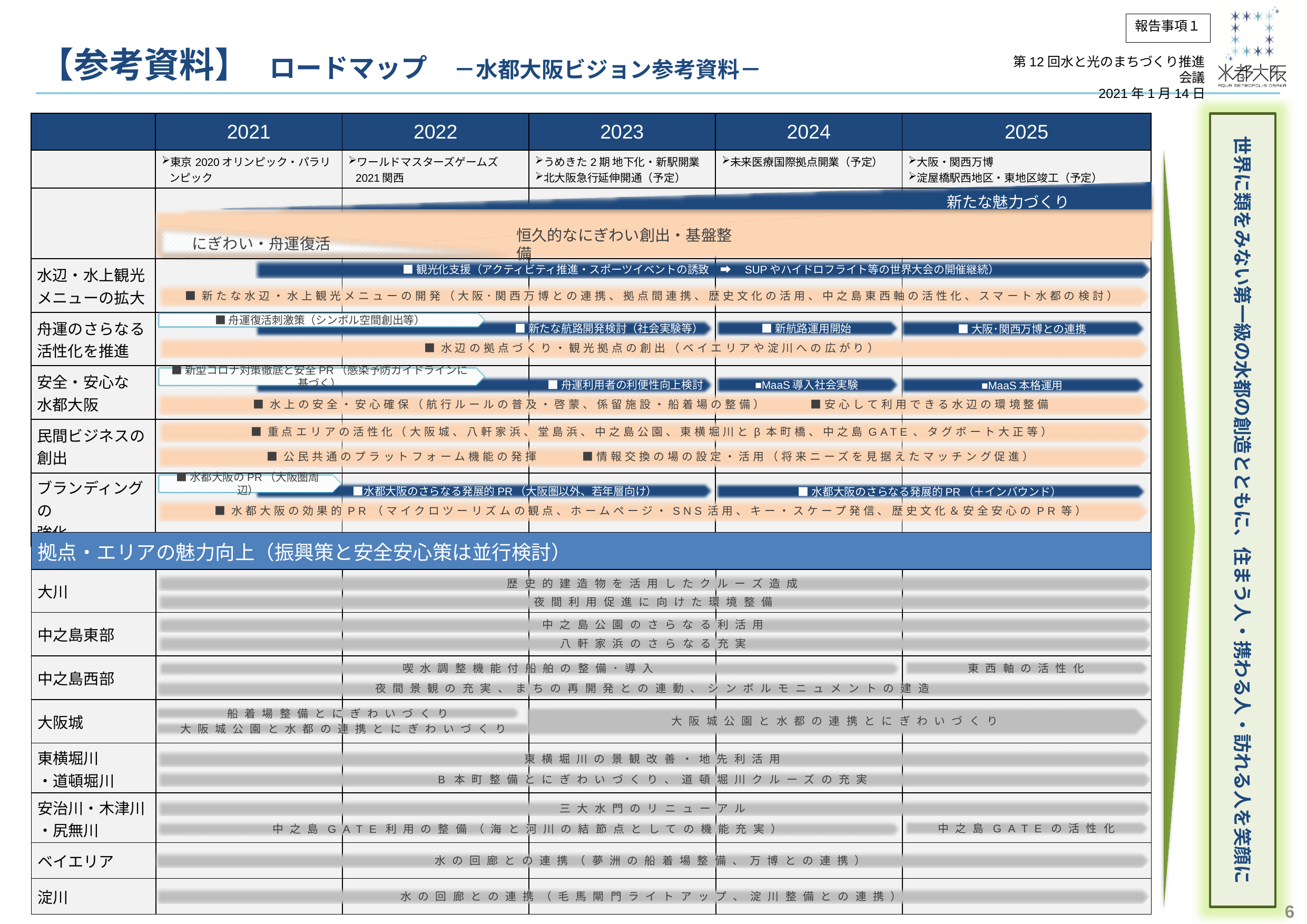

報告事項１
【参考資料】　ロードマップ　－水都大阪ビジョン参考資料－
第12回水と光のまちづくり推進会議
2021年1月14日
|  | 2021 |  |  |  | 2022 |  |  |  | 2023 |  |  |  | 2024 |  |  |  | 2025 |  |  |  |
| --- | --- | --- | --- | --- | --- | --- | --- | --- | --- | --- | --- | --- | --- | --- | --- | --- | --- | --- | --- | --- |
|  | 東京2020オリンピック・パラリンピック |  |  |  | ワールドマスターズゲームズ2021関西 |  |  |  | うめきた2期 地下化・新駅開業 北大阪急行延伸開通（予定） |  |  |  | 未来医療国際拠点開業（予定） |  |  |  | 大阪・関西万博 淀屋橋駅西地区・東地区竣工（予定） |  |  |  |
|  |  |  |  |  |  |  |  |  |  |  |  |  |  |  |  |  |  |  |  |  |
|  |  |  |  |  |  |  |  |  |  |  |  |  |  |  |  |  |  |  |  |  |
|  |  |  |  |  |  |  |  |  |  |  |  |  |  |  |  |  |  |  |  |  |
| 水辺・水上観光 メニューの拡大 |  |  |  |  |  |  |  |  |  |  |  |  |  |  |  |  |  |  |  |  |
| 舟運のさらなる 活性化を推進 |  |  |  |  |  |  |  |  |  |  |  |  |  |  |  |  |  |  |  |  |
| 安全・安心な 水都大阪 |  |  |  |  |  |  |  |  |  |  |  |  |  |  |  |  |  |  |  |  |
| 民間ビジネスの 創出 |  |  |  |  |  |  |  |  |  |  |  |  |  |  |  |  |  |  |  |  |
| ブランディングの 強化 |  |  |  |  |  |  |  |  |  |  |  |  |  |  |  |  |  |  |  |  |
世界に類をみない第一級の水都の創造とともに、住まう人・携わる人・訪れる人を笑顔に

新たな魅力づくり
恒久的なにぎわい創出・基盤整備

にぎわい・舟運復活
■観光化支援（アクティビティ推進・スポーツイベントの誘致　➡　SUPやハイドロフライト等の世界大会の開催継続）
■新たな水辺・水上観光メニューの開発（大阪･関西万博との連携、拠点間連携、歴史文化の活用、中之島東西軸の活性化、スマート水都の検討）
■舟運復活刺激策（シンボル空間創出等）
■新たな航路開発検討（社会実験等）
■新航路運用開始
■大阪･関西万博との連携
■水辺の拠点づくり・観光拠点の創出（ベイエリアや淀川への広がり）
■新型コロナ対策徹底と安全PR（感染予防ガイドラインに基づく）
■舟運利用者の利便性向上検討
■MaaS導入社会実験
■MaaS本格運用
■水上の安全・安心確保（航行ルールの普及・啓蒙、係留施設・船着場の整備）　　　■安心して利用できる水辺の環境整備
■重点エリアの活性化（大阪城、八軒家浜、堂島浜、中之島公園、東横堀川とβ本町橋、中之島GATE、タグボート大正等）
■公民共通のプラットフォーム機能の発揮　　　■情報交換の場の設定・活用（将来ニーズを見据えたマッチング促進）
■水都大阪のPR（大阪圏周辺）
　　　　■水都大阪のさらなる発展的PR（大阪圏以外、若年層向け）
■水都大阪のさらなる発展的PR（＋インバウンド）
■水都大阪の効果的PR（マイクロツーリズムの観点、ホームページ・SNS活用、キー・スケープ発信、歴史文化＆安全安心のPR等）

| 拠点・エリアの魅力向上（振興策と安全安心策は並行検討） |  |  |  |  |  |
| --- | --- | --- | --- | --- | --- |
| 大川 |  |  |  |  |  |
| 中之島東部 |  |  |  |  |  |
| 中之島西部 |  |  |  |  |  |
| 大阪城 |  |  |  |  |  |
| 東横堀川 ・道頓堀川 |  |  |  |  |  |
| 安治川・木津川 ・尻無川 |  |  |  |  |  |
| ベイエリア |  |  |  |  |  |
| 淀川 |  |  |  |  |  |
歴史的建造物を活用したクルーズ造成
夜間利用促進に向けた環境整備
中之島公園のさらなる利活用
八軒家浜のさらなる充実
喫水調整機能付船舶の整備･導入
東西軸の活性化
夜間景観の充実、まちの再開発との連動、シンボルモニュメントの建造
大阪城公園と水都の連携とにぎわいづくり
船着場整備とにぎわいづくり
大阪城公園と水都の連携とにぎわいづくり
東横堀川の景観改善・地先利活用
Β本町整備とにぎわいづくり、道頓堀川クルーズの充実
三大水門のリニューアル
中之島GATE利用の整備（海と河川の結節点としての機能充実）
中之島GATEの活性化
水の回廊との連携（夢洲の船着場整備、万博との連携）
水の回廊との連携（毛馬閘門ライトアップ、淀川整備との連携）